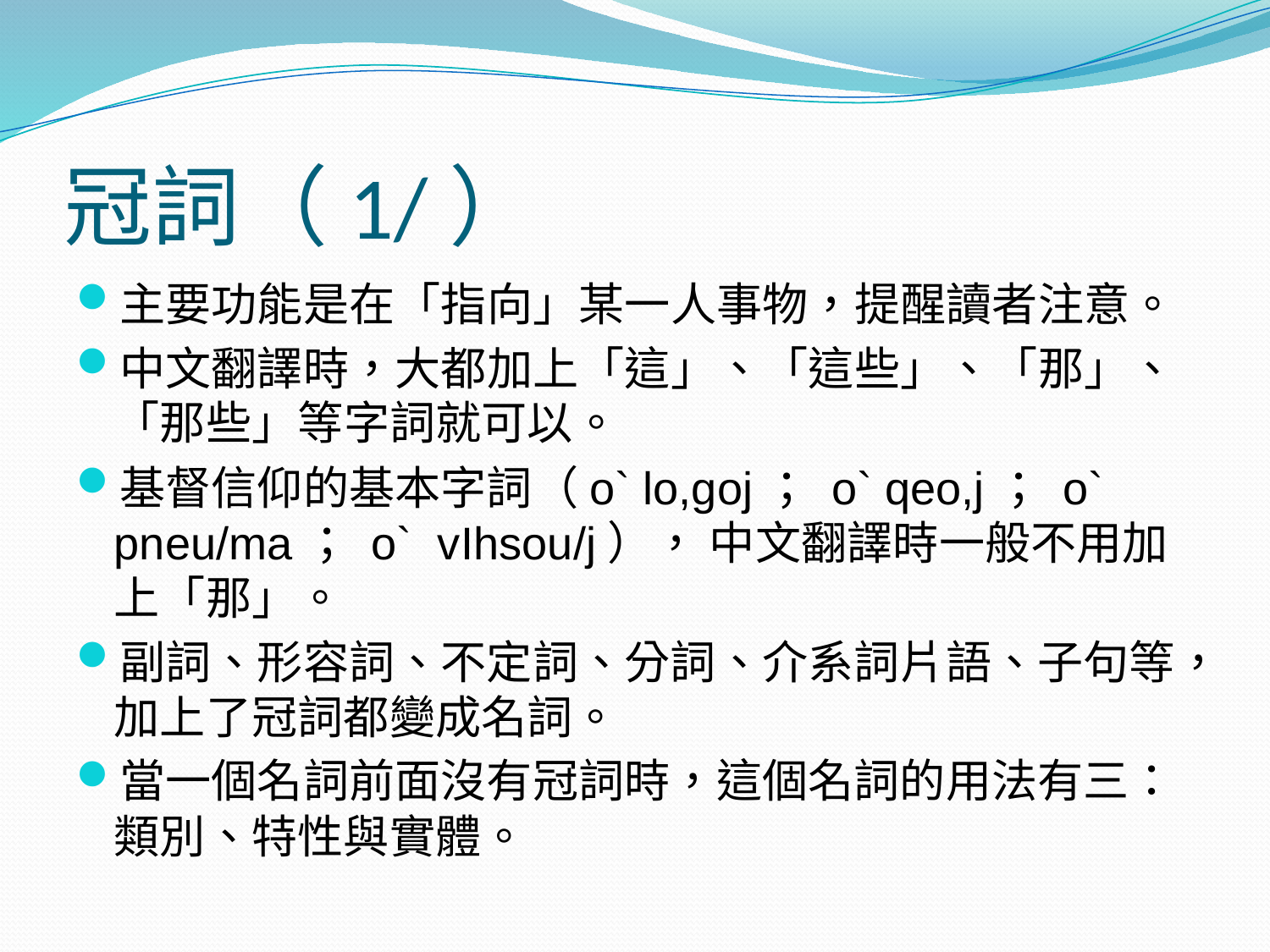

# 冠詞（1/）
主要功能是在「指向」某一人事物，提醒讀者注意。
中文翻譯時，大都加上「這」、「這些」、「那」、「那些」等字詞就可以。
基督信仰的基本字詞（o` lo,goj； o` qeo,j； o` pneu/ma； o`  vIhsou/j）， 中文翻譯時一般不用加上「那」。
副詞、形容詞、不定詞、分詞、介系詞片語、子句等，加上了冠詞都變成名詞。
當一個名詞前面沒有冠詞時，這個名詞的用法有三：類別、特性與實體。